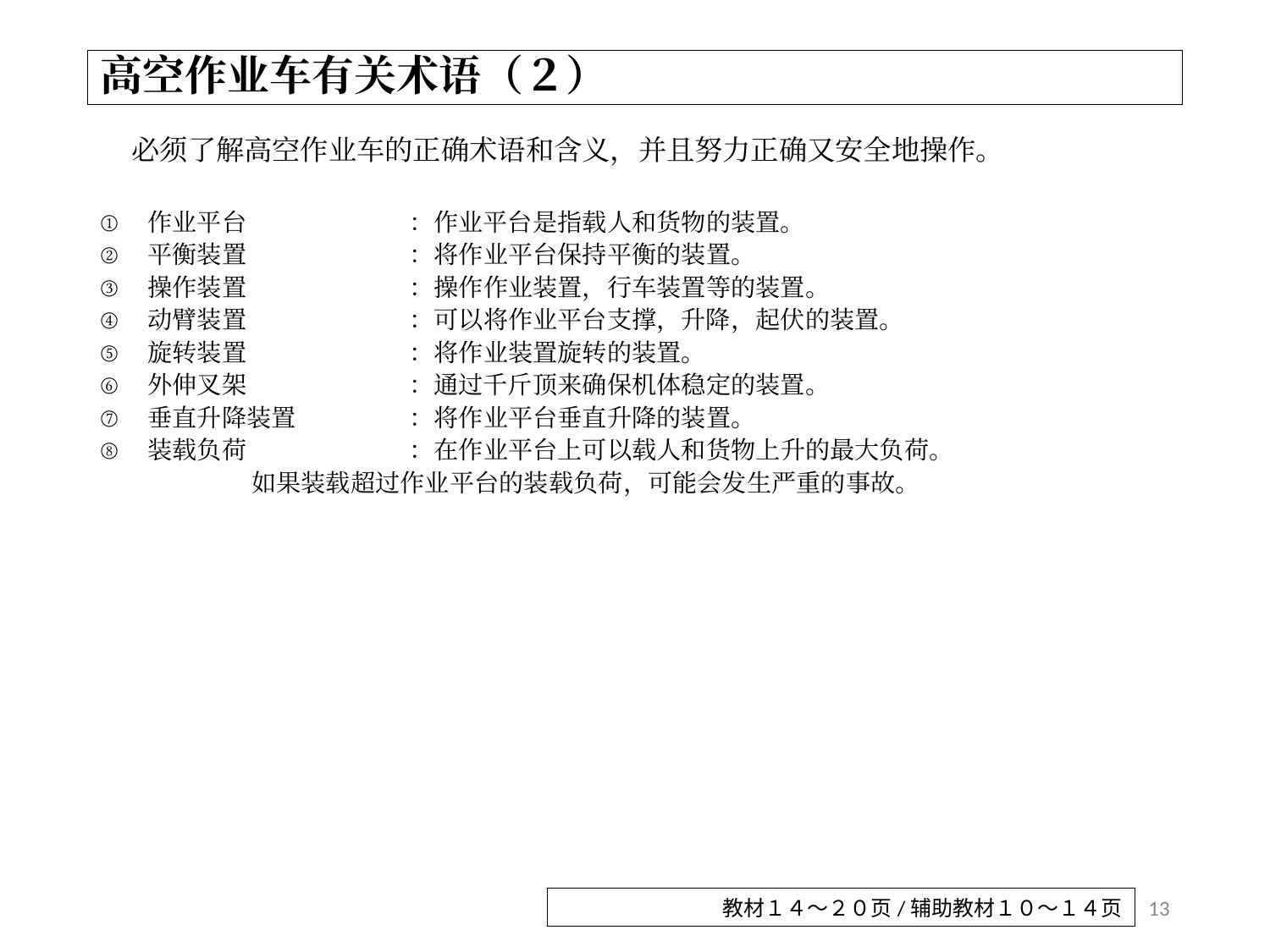

# 高空作业车有关术语（２）
必须了解高空作业车的正确术语和含义，并且努力正确又安全地操作。

作业平台	：作业平台是指载人和货物的装置。
平衡装置	：将作业平台保持平衡的装置。
操作装置	：操作作业装置，行车装置等的装置。
动臂装置	：可以将作业平台支撑，升降，起伏的装置。
旋转装置	：将作业装置旋转的装置。
外伸叉架	：通过千斤顶来确保机体稳定的装置。
垂直升降装置	：将作业平台垂直升降的装置。
装载负荷	：在作业平台上可以载人和货物上升的最大负荷。
	　如果装载超过作业平台的装载负荷，可能会发生严重的事故。

13
教材１４～２０页/辅助教材１０～１４页